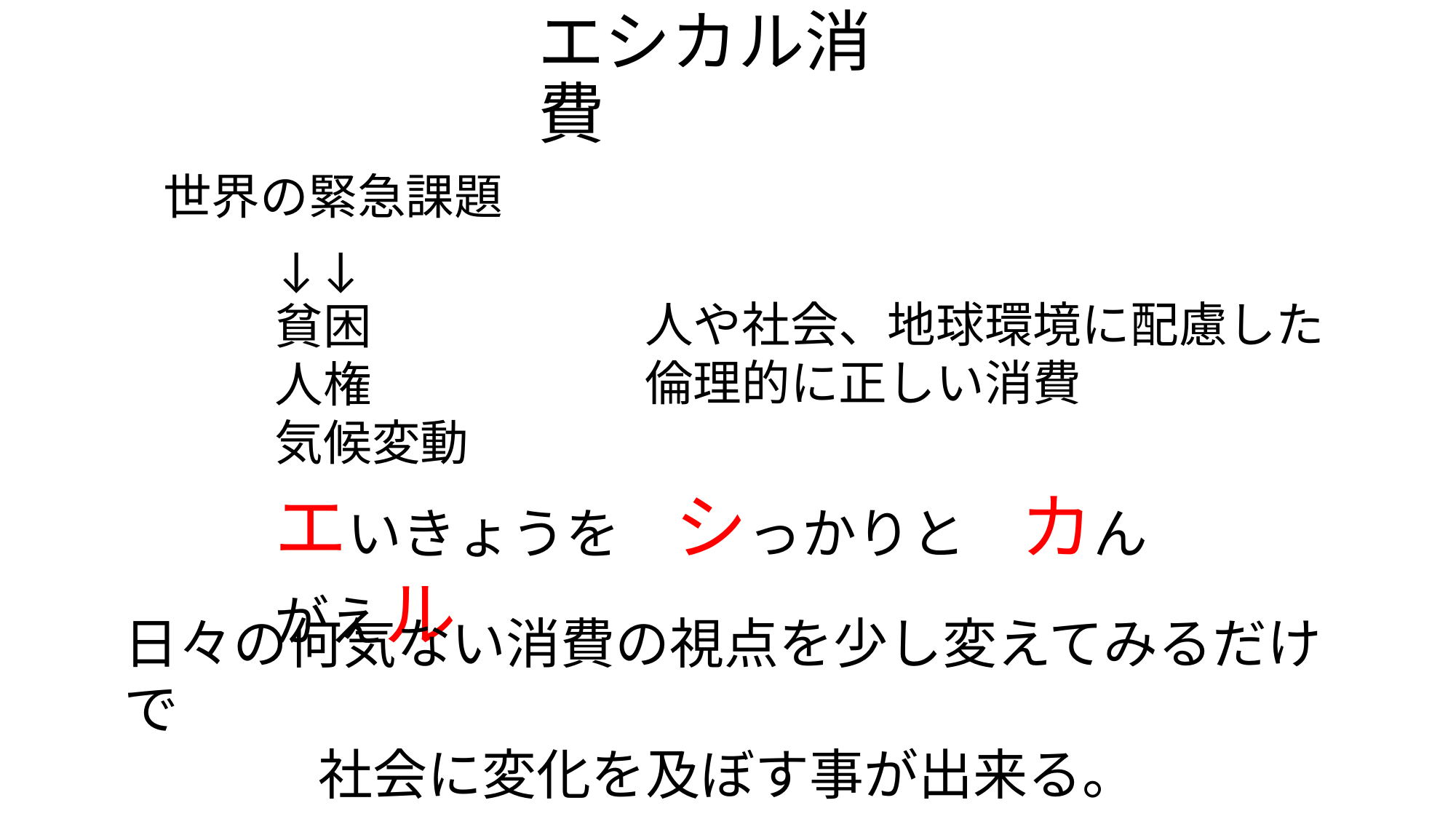

# エシカル消費
世界の緊急課題
↓↓
貧困
人権
気候変動
人や社会、地球環境に配慮した
倫理的に正しい消費
エいきょうを　シっかりと　カんがえル
日々の何気ない消費の視点を少し変えてみるだけで
社会に変化を及ぼす事が出来る。